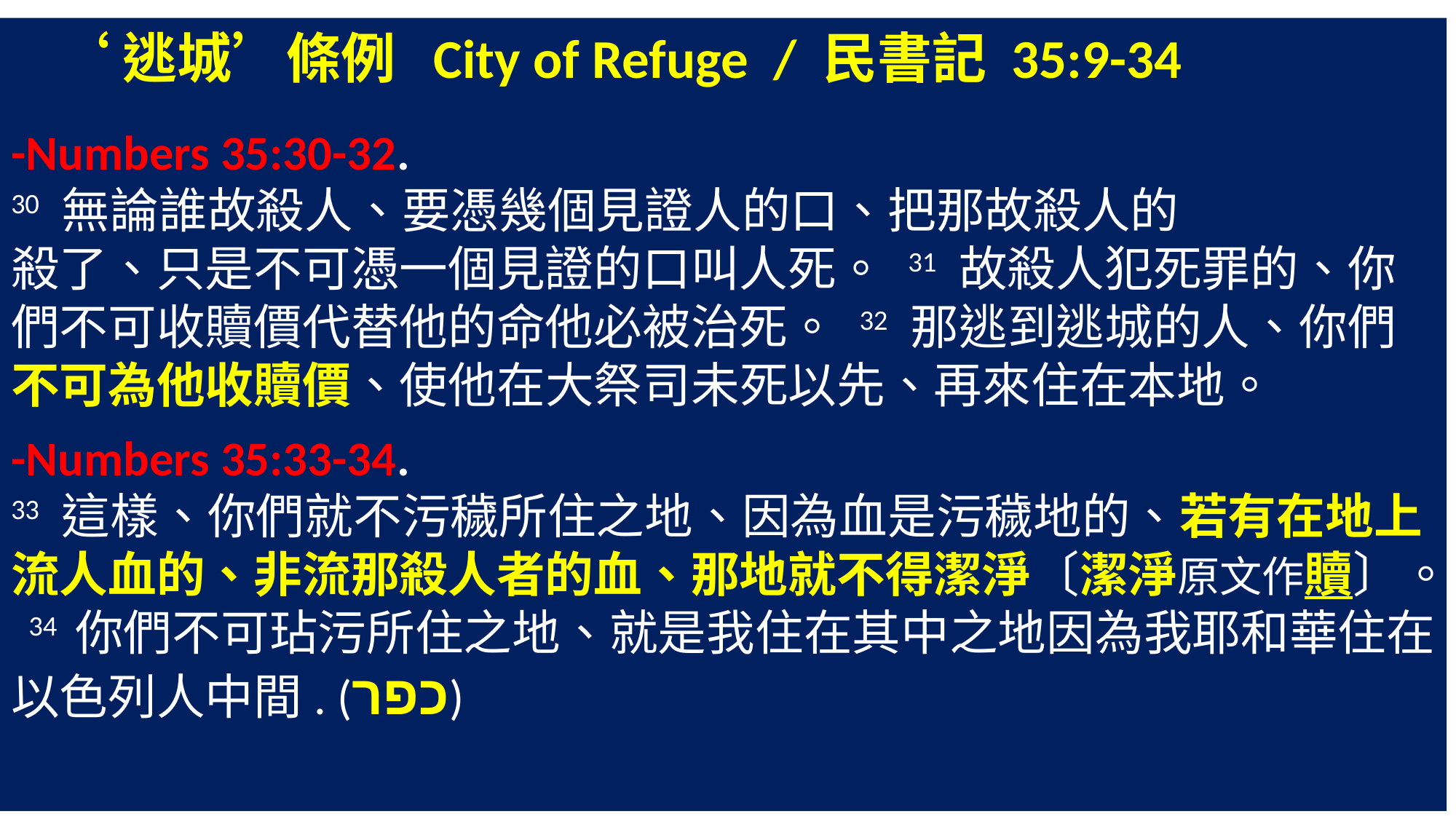

‘逃城’條例  City of Refuge  / 民書記 35:9-34

-Numbers 35:30-32.
30 無論誰故殺人、要憑幾個見證人的口、把那故殺人的
殺了、只是不可憑一個見證的口叫人死。 31 故殺人犯死罪的、你們不可收贖價代替他的命他必被治死。 32 那逃到逃城的人、你們不可為他收贖價、使他在大祭司未死以先、再來住在本地。

-Numbers 35:33-34.
33 這樣、你們就不污穢所住之地、因為血是污穢地的、若有在地上流人血的、非流那殺人者的血、那地就不得潔淨〔潔淨原文作贖〕。 34 你們不可玷污所住之地、就是我住在其中之地因為我耶和華住在以色列人中間. (כפר)